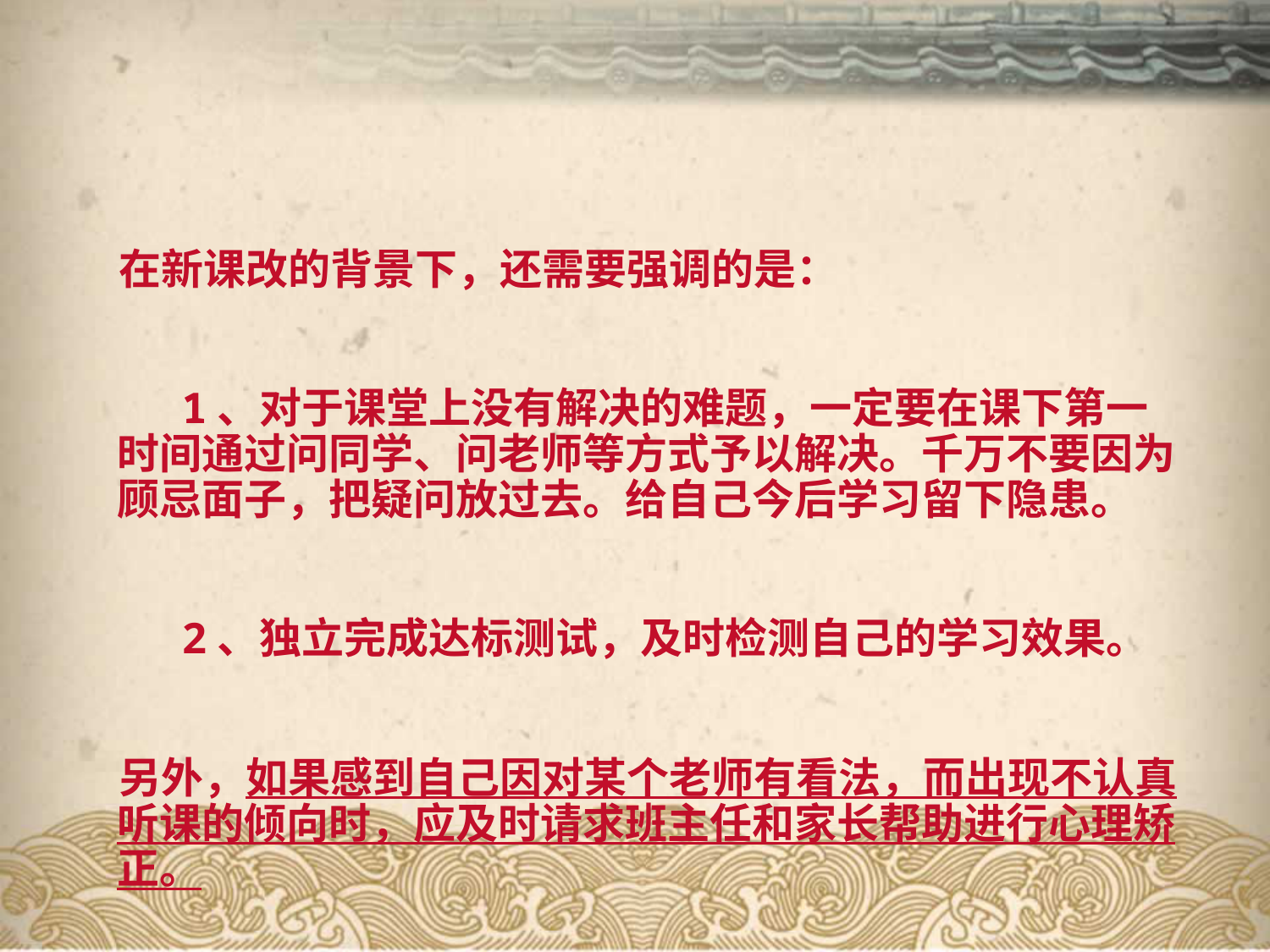

#

   在新课改的背景下，还需要强调的是：

    1、对于课堂上没有解决的难题，一定要在课下第一时间通过问同学、问老师等方式予以解决。千万不要因为顾忌面子，把疑问放过去。给自己今后学习留下隐患。

    2、独立完成达标测试，及时检测自己的学习效果。

   另外，如果感到自己因对某个老师有看法，而出现不认真听课的倾向时，应及时请求班主任和家长帮助进行心理矫正。